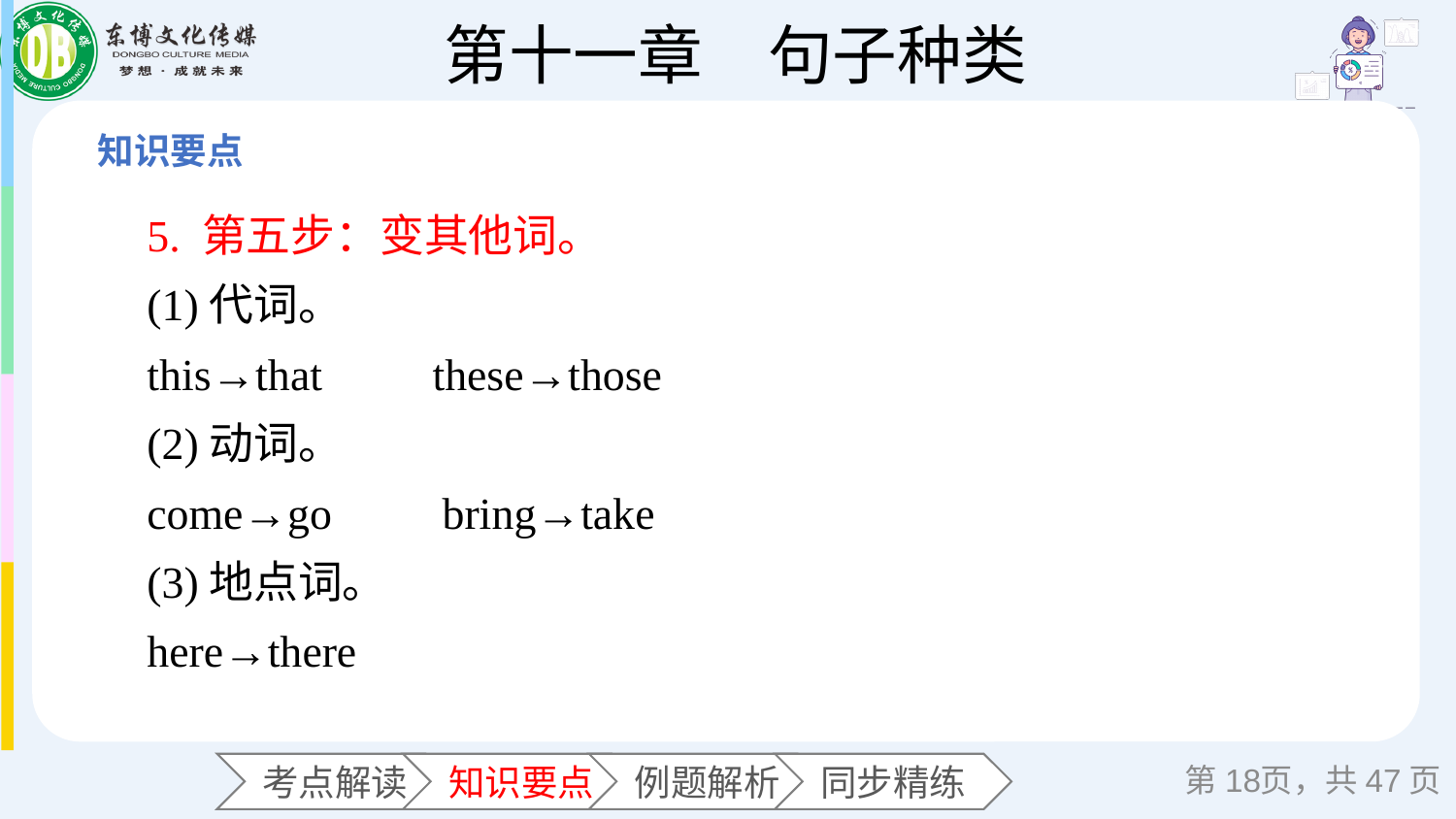

5. 第五步：变其他词。
(1)代词。
this→that　　these→those
(2)动词。
come→go　　bring→take
(3)地点词。
here→there
第18页，共47页